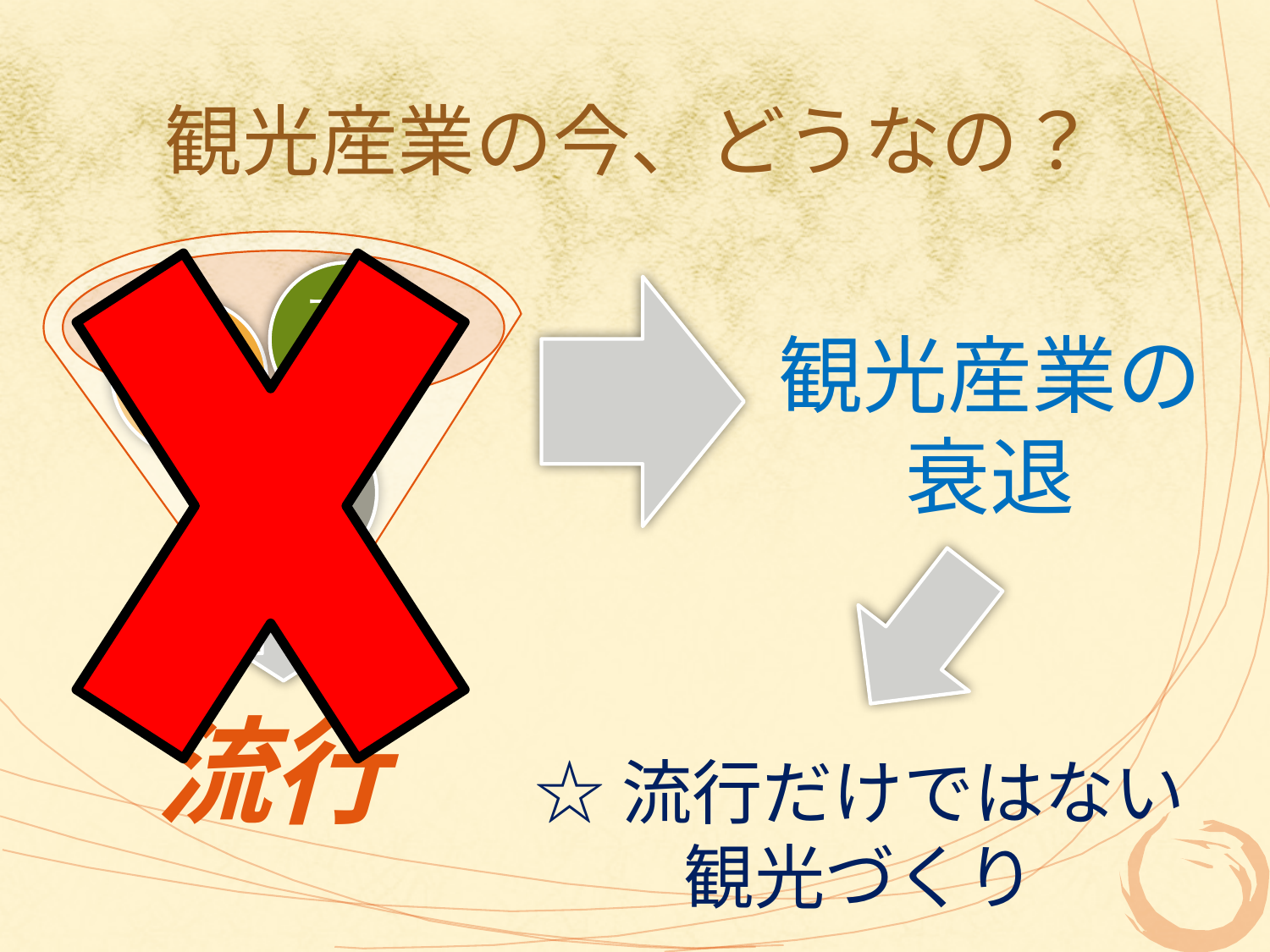

# 観光産業の今、どうなの？

流行
映画
真田幸村
アニメ

観光産業の衰退

☆流行だけではない観光づくり